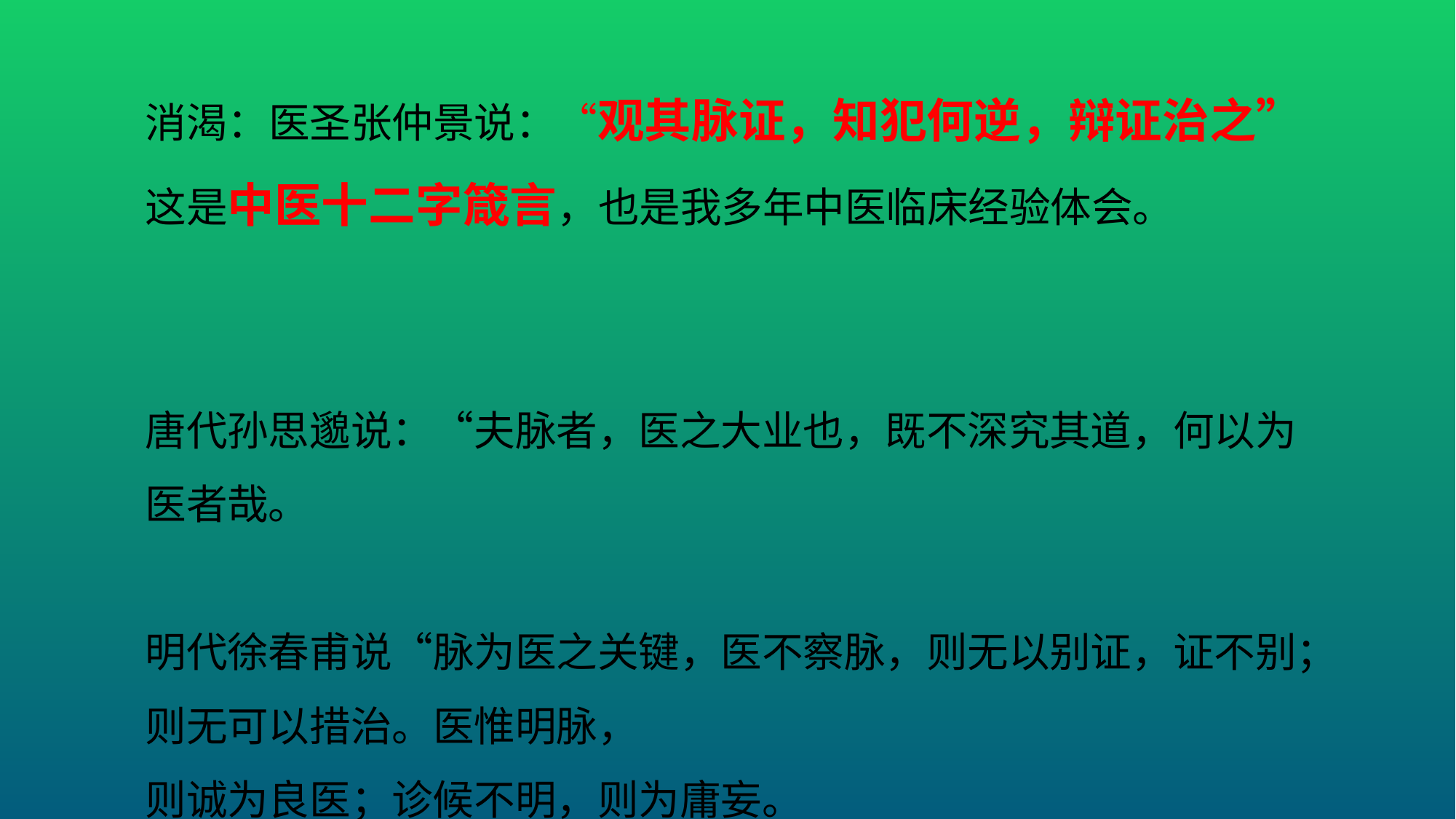

消渴：医圣张仲景说：“观其脉证，知犯何逆，辩证治之”
这是中医十二字箴言，也是我多年中医临床经验体会。

唐代孙思邈说：“夫脉者，医之大业也，既不深究其道，何以为医者哉。

明代徐春甫说“脉为医之关键，医不察脉，则无以别证，证不别；则无可以措治。医惟明脉，
则诚为良医；诊候不明，则为庸妄。